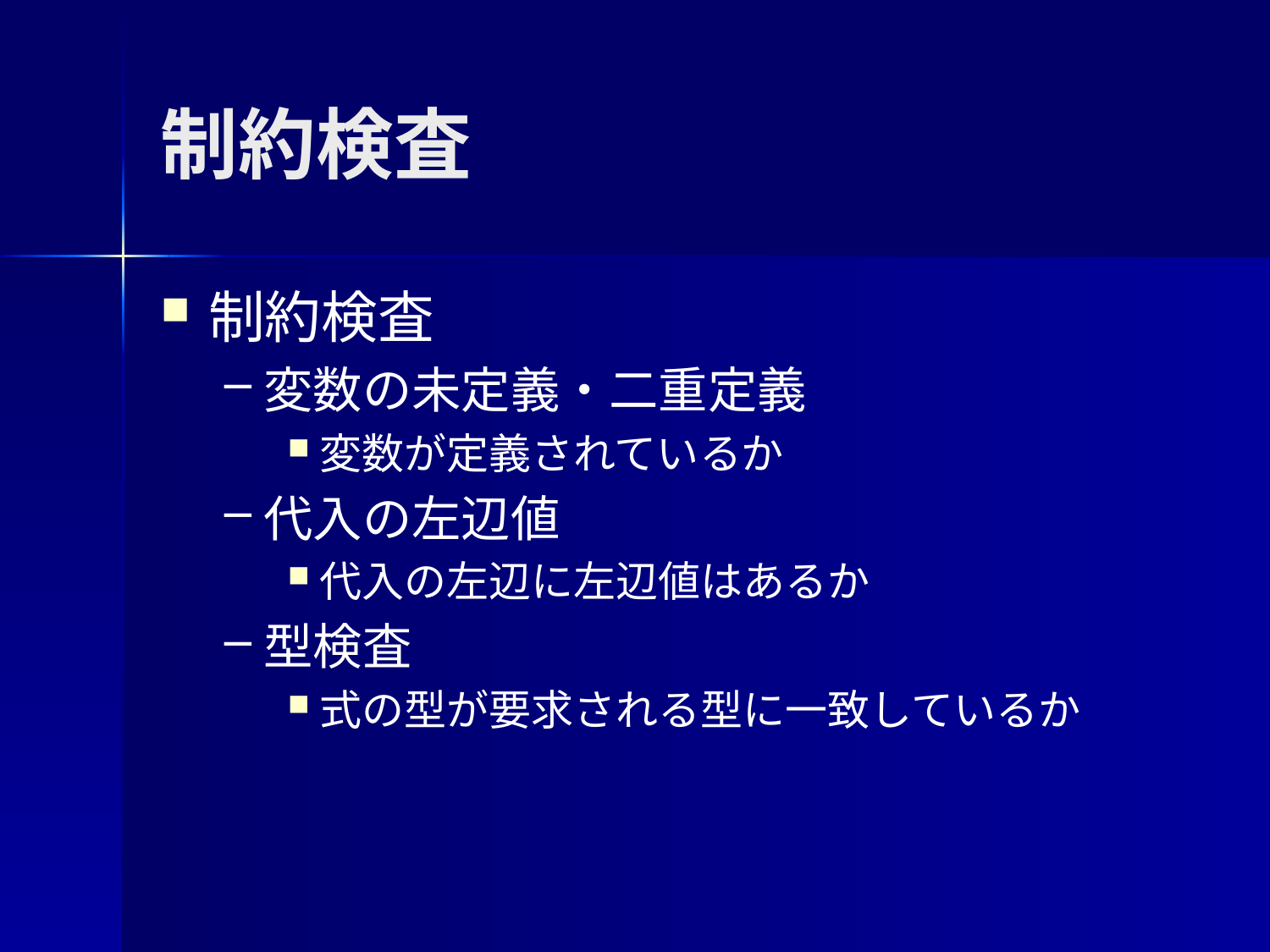

制約検査
制約検査
変数の未定義・二重定義
変数が定義されているか
代入の左辺値
代入の左辺に左辺値はあるか
型検査
式の型が要求される型に一致しているか